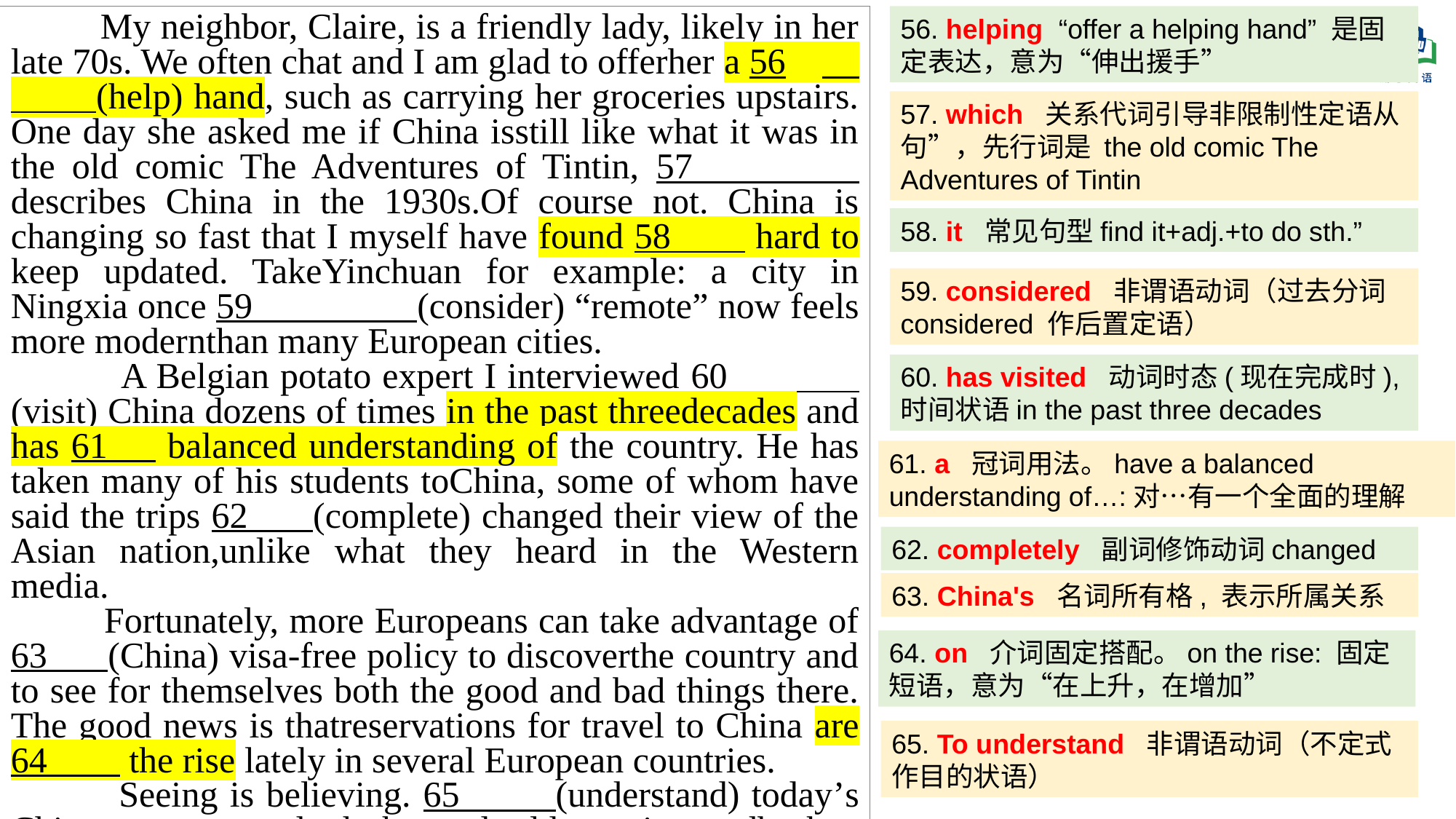

My neighbor, Claire, is a friendly lady, likely in her late 70s. We often chat and I am glad to offerher a 56                 (help) hand, such as carrying her groceries upstairs. One day she asked me if China isstill like what it was in the old comic The Adventures of Tintin, 57           describes China in the 1930s.Of course not. China is changing so fast that I myself have found 58        hard to keep updated. TakeYinchuan for example: a city in Ningxia once 59                 (consider) “remote” now feels more modernthan many European cities.
          A Belgian potato expert I interviewed 60             (visit) China dozens of times in the past threedecades and has 61     balanced understanding of the country. He has taken many of his students toChina, some of whom have said the trips 62      (complete) changed their view of the Asian nation,unlike what they heard in the Western media.
         Fortunately, more Europeans can take advantage of 63      (China) visa-free policy to discoverthe country and to see for themselves both the good and bad things there. The good news is thatreservations for travel to China are 64         the rise lately in several European countries.
         Seeing is believing. 65        (understand) today’s China, one must look beyond old comics andbroken news.
56. helping  “offer a helping hand” 是固定表达，意为“伸出援手”
57. which  关系代词引导非限制性定语从句”，先行词是 the old comic The Adventures of Tintin
58. it  常见句型find it+adj.+to do sth.”
59. considered  非谓语动词（过去分词 considered 作后置定语）
60. has visited  动词时态(现在完成时),时间状语in the past three decades
61. a  冠词用法。have a balanced understanding of…:对…有一个全面的理解
62. completely  副词修饰动词changed
63. China's  名词所有格, 表示所属关系
64. on  介词固定搭配。on the rise: 固定短语，意为“在上升，在增加”
65. To understand  非谓语动词（不定式作目的状语）